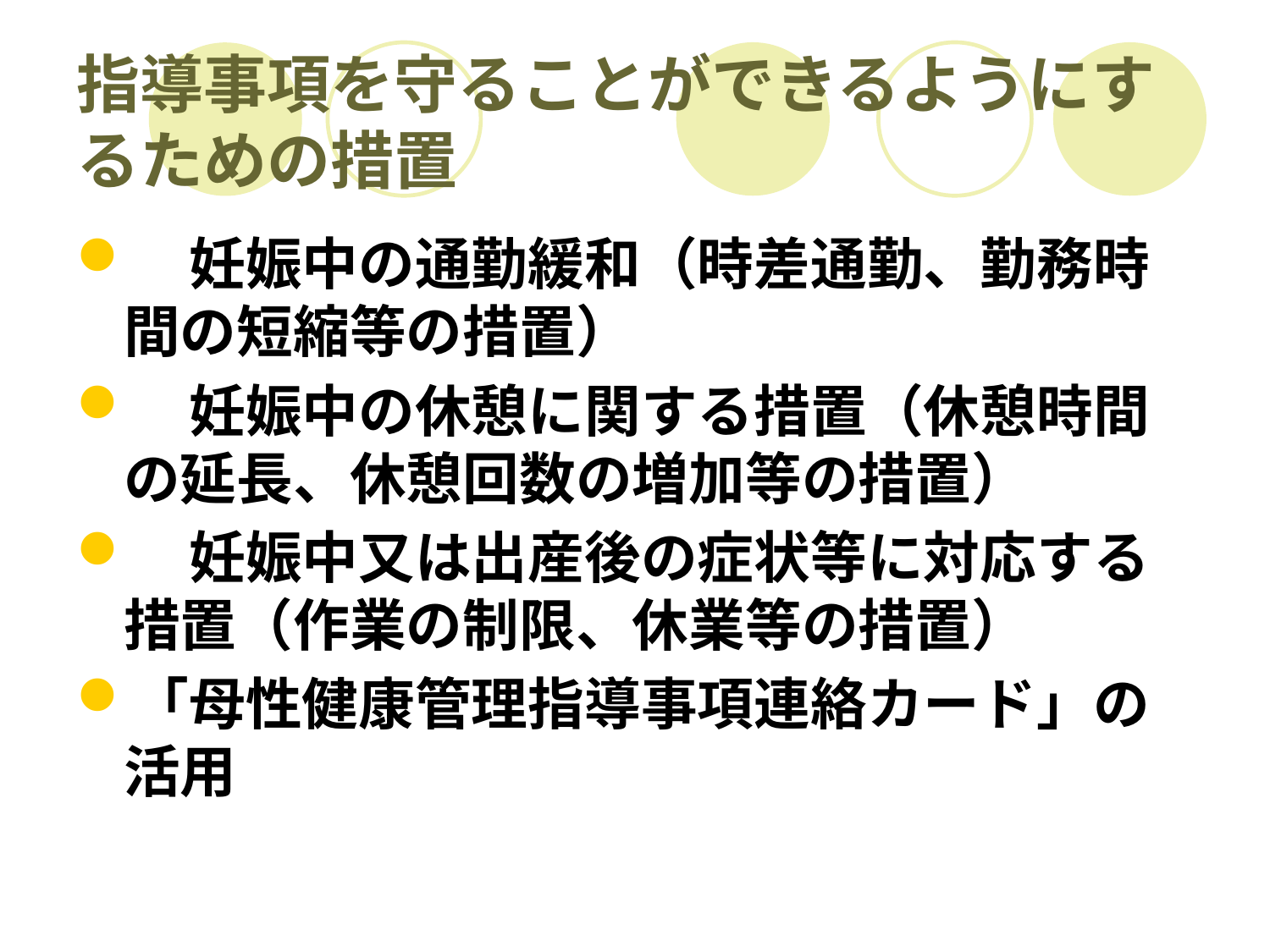

# 指導事項を守ることができるようにするための措置
　妊娠中の通勤緩和（時差通勤、勤務時間の短縮等の措置）
　妊娠中の休憩に関する措置（休憩時間の延長、休憩回数の増加等の措置）
　妊娠中又は出産後の症状等に対応する措置（作業の制限、休業等の措置）
「母性健康管理指導事項連絡カード」の活用